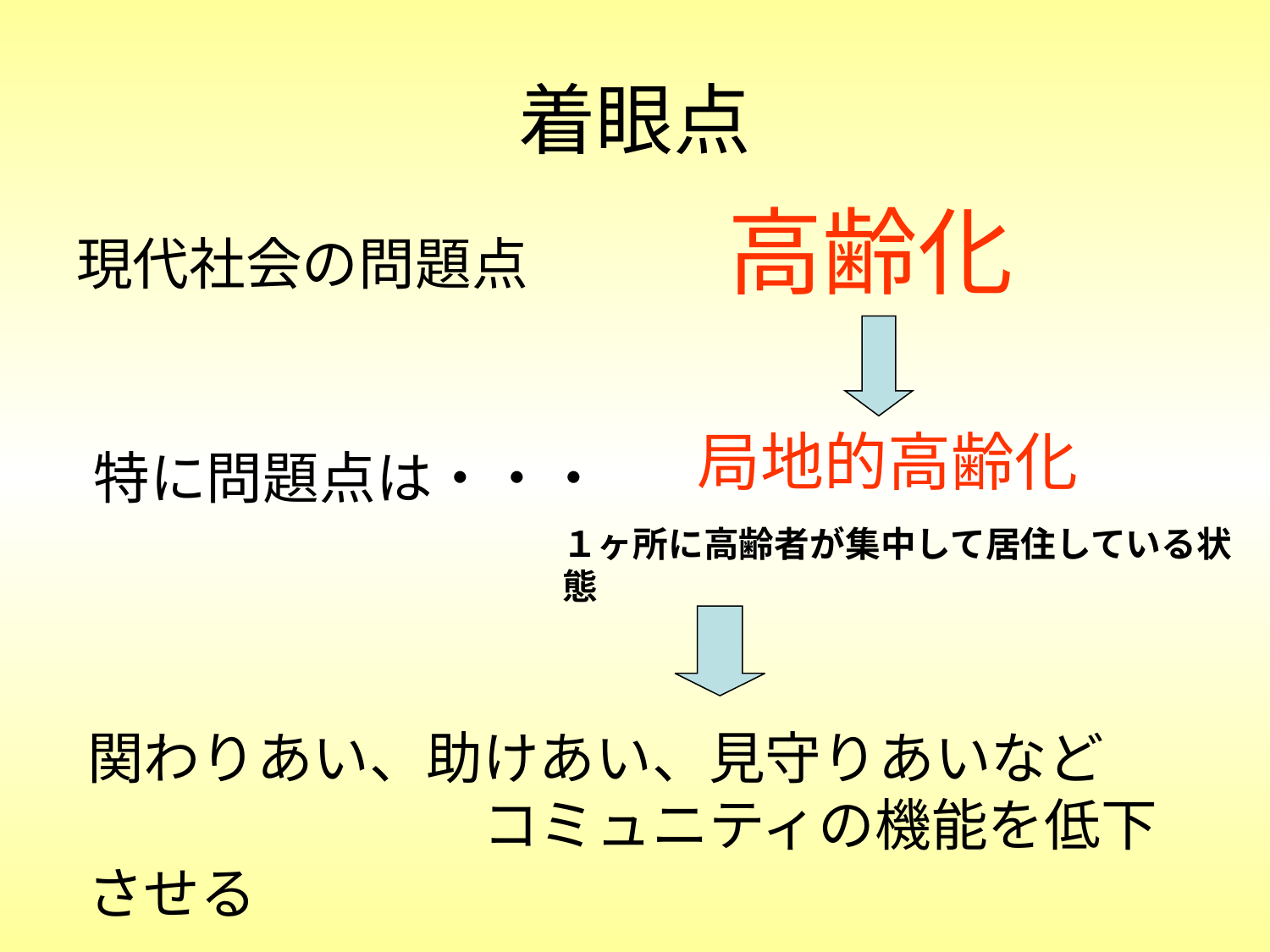

# 着眼点
高齢化
現代社会の問題点

局地的高齢化
特に問題点は・・・
１ヶ所に高齢者が集中して居住している状態

関わりあい、助けあい、見守りあいなど
　　　　　　　コミュニティの機能を低下させる